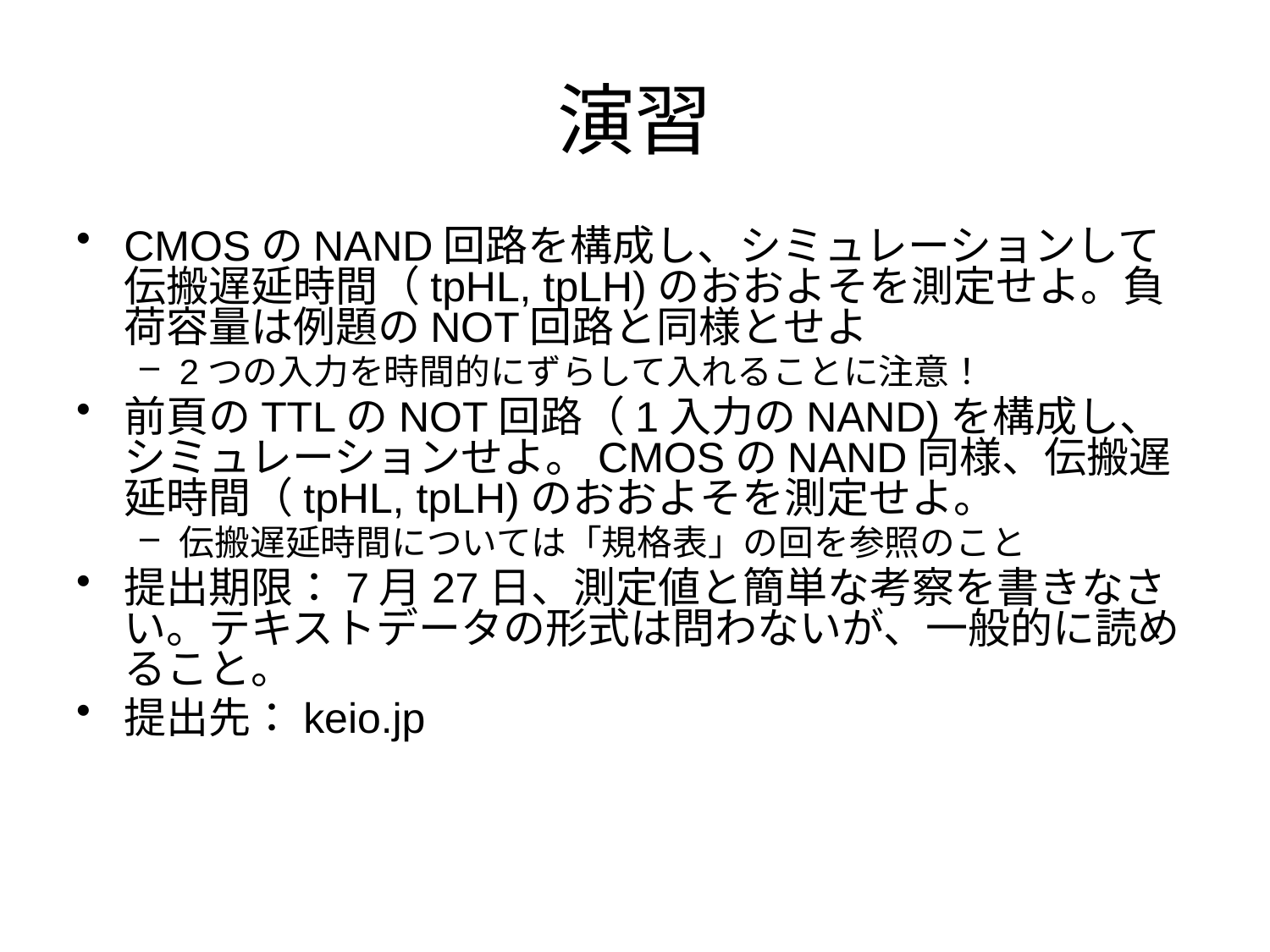

# 演習
CMOSのNAND回路を構成し、シミュレーションして伝搬遅延時間（tpHL, tpLH)のおおよそを測定せよ。負荷容量は例題のNOT回路と同様とせよ
2つの入力を時間的にずらして入れることに注意！
前頁のTTLのNOT回路（1入力のNAND)を構成し、シミュレーションせよ。CMOSのNAND同様、伝搬遅延時間（tpHL, tpLH)のおおよそを測定せよ。
伝搬遅延時間については「規格表」の回を参照のこと
提出期限：7月27日、測定値と簡単な考察を書きなさい。テキストデータの形式は問わないが、一般的に読めること。
提出先：keio.jp